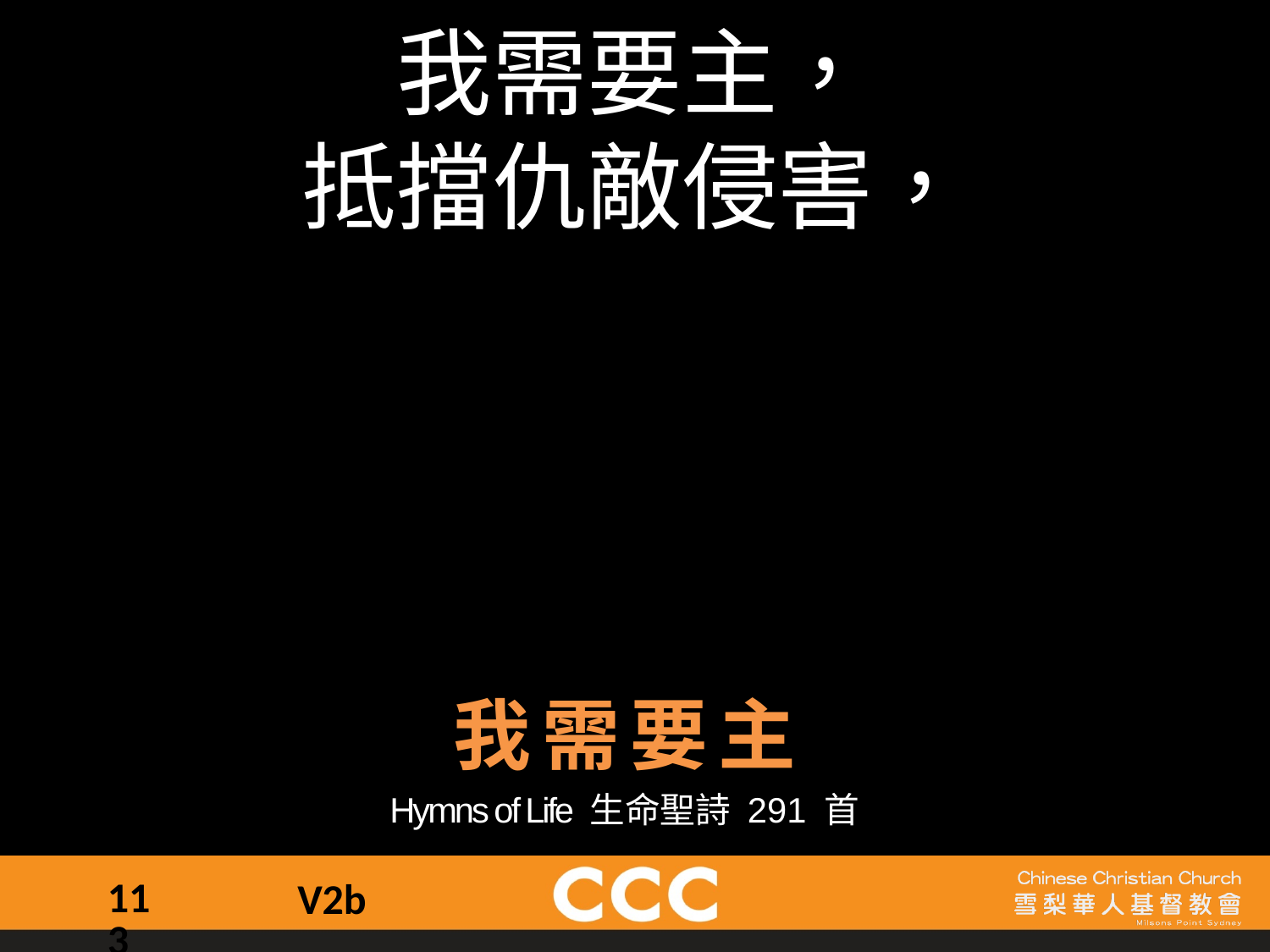

我需要主，
抵擋仇敵侵害，
我需要主
Hymns of Life 生命聖詩 291 首
113
V2b